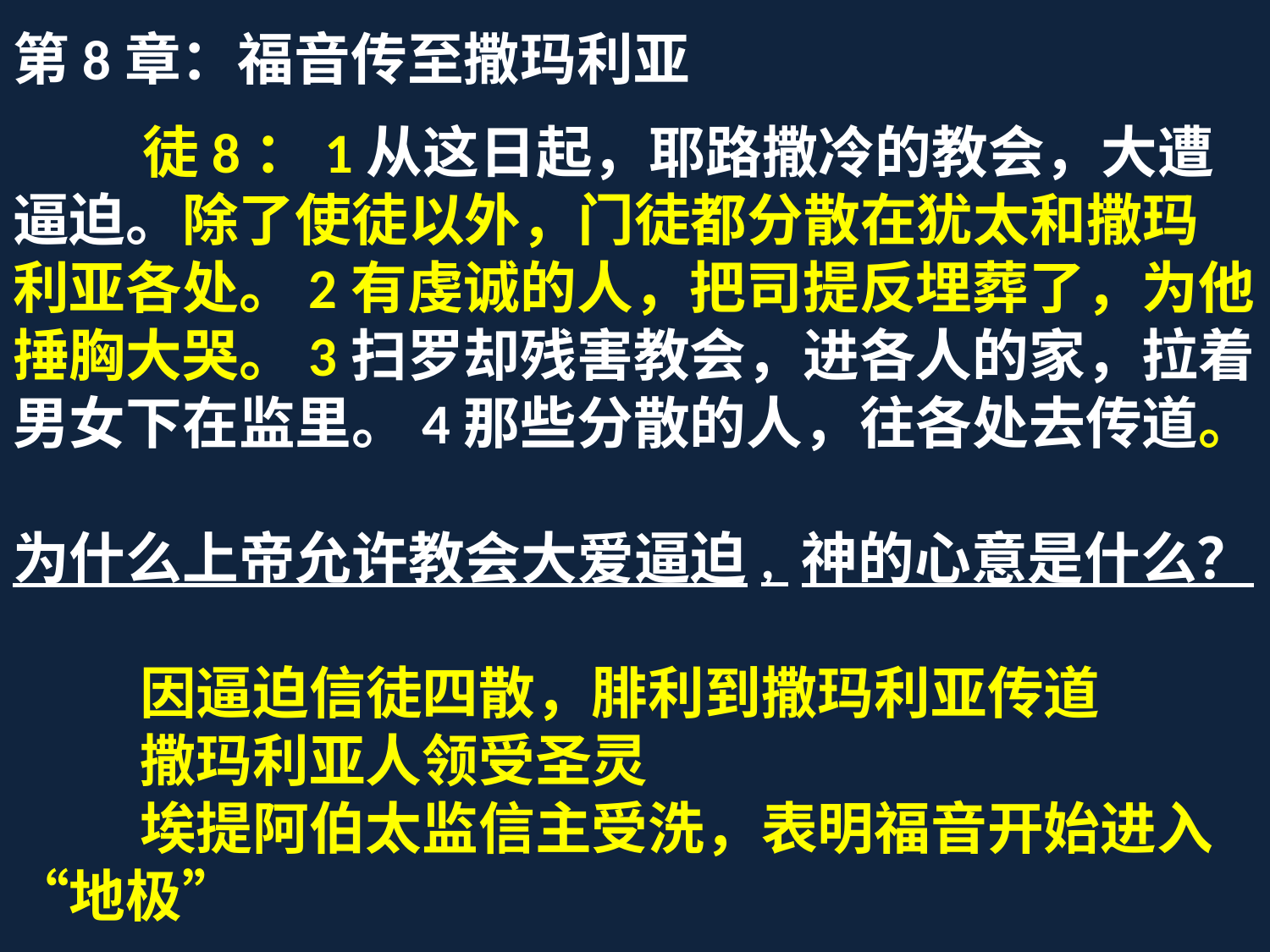

第8章：福音传至撒玛利亚

         徒8：1从这日起，耶路撒冷的教会，大遭逼迫。除了使徒以外，门徒都分散在犹太和撒玛利亚各处。2有虔诚的人，把司提反埋葬了，为他捶胸大哭。3扫罗却残害教会，进各人的家，拉着男女下在监里。4那些分散的人，往各处去传道。

为什么上帝允许教会大爱逼迫, 神的心意是什么？

	因逼迫信徒四散，腓利到撒玛利亚传道
	撒玛利亚人领受圣灵
	埃提阿伯太监信主受洗，表明福音开始进入“地极”